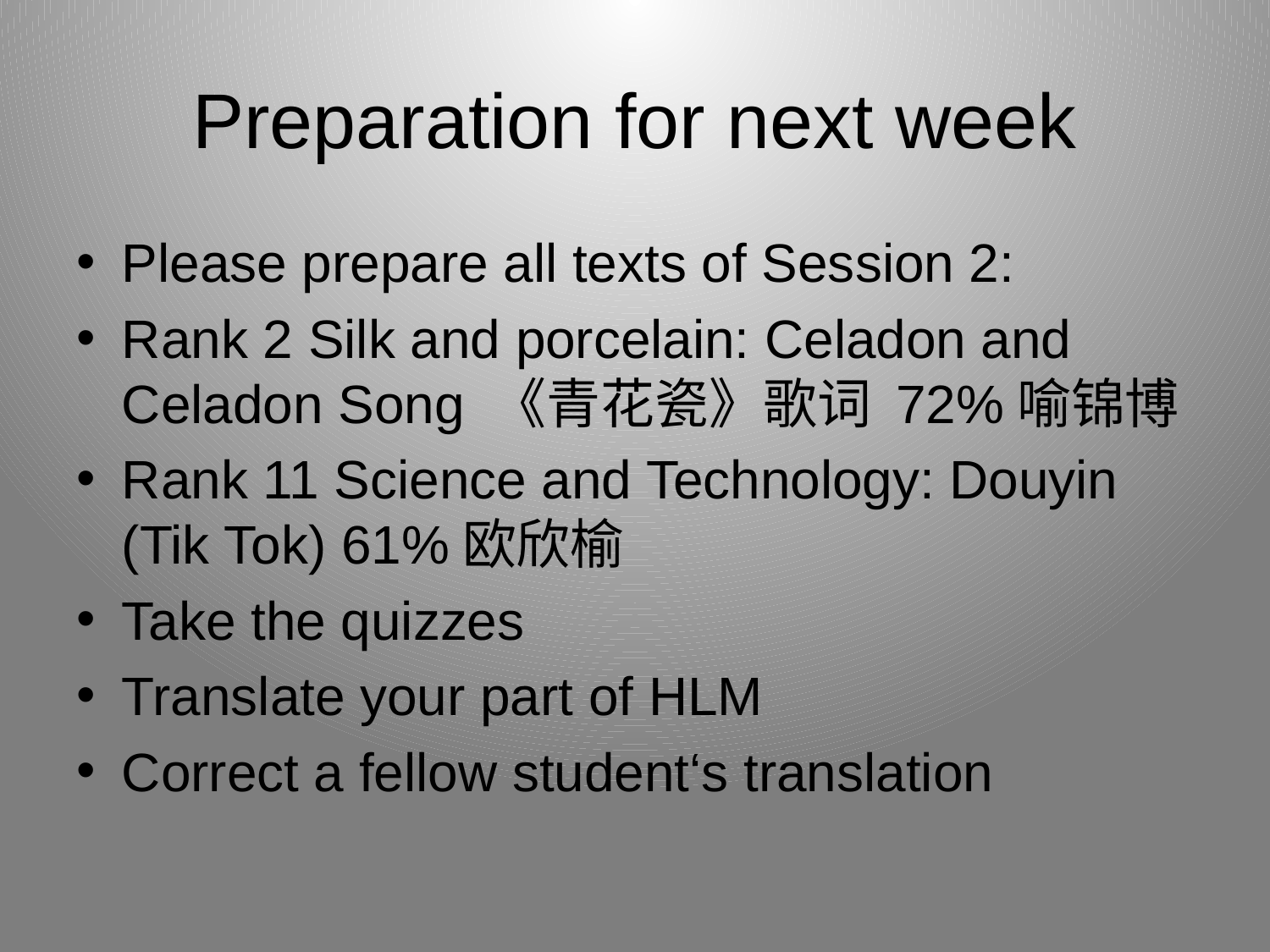

# Preparation for next week
Please prepare all texts of Session 2:
Rank 2 Silk and porcelain: Celadon and Celadon Song 《青花瓷》歌词 72%喻锦博
Rank 11 Science and Technology: Douyin (Tik Tok) 61%欧欣榆
Take the quizzes
Translate your part of HLM
Correct a fellow student‘s translation